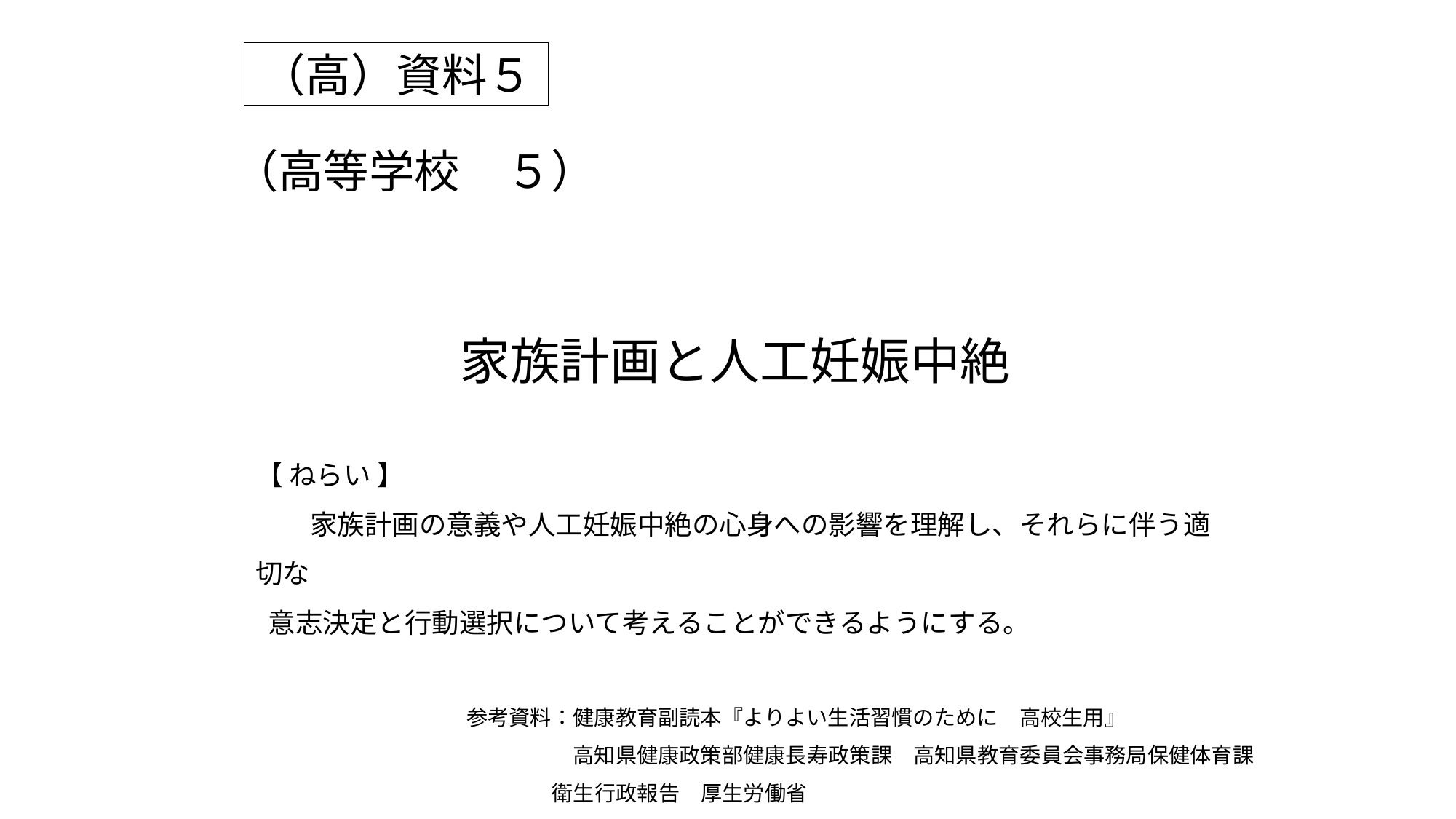

（高）資料５
# （高等学校　５）
家族計画と人工妊娠中絶
【 ねらい 】
　　家族計画の意義や人工妊娠中絶の心身への影響を理解し、それらに伴う適切な
 意志決定と行動選択について考えることができるようにする。
参考資料：健康教育副読本『よりよい生活習慣のために　高校生用』
　　　　　高知県健康政策部健康長寿政策課　高知県教育委員会事務局保健体育課
                 衛生行政報告　厚生労働省